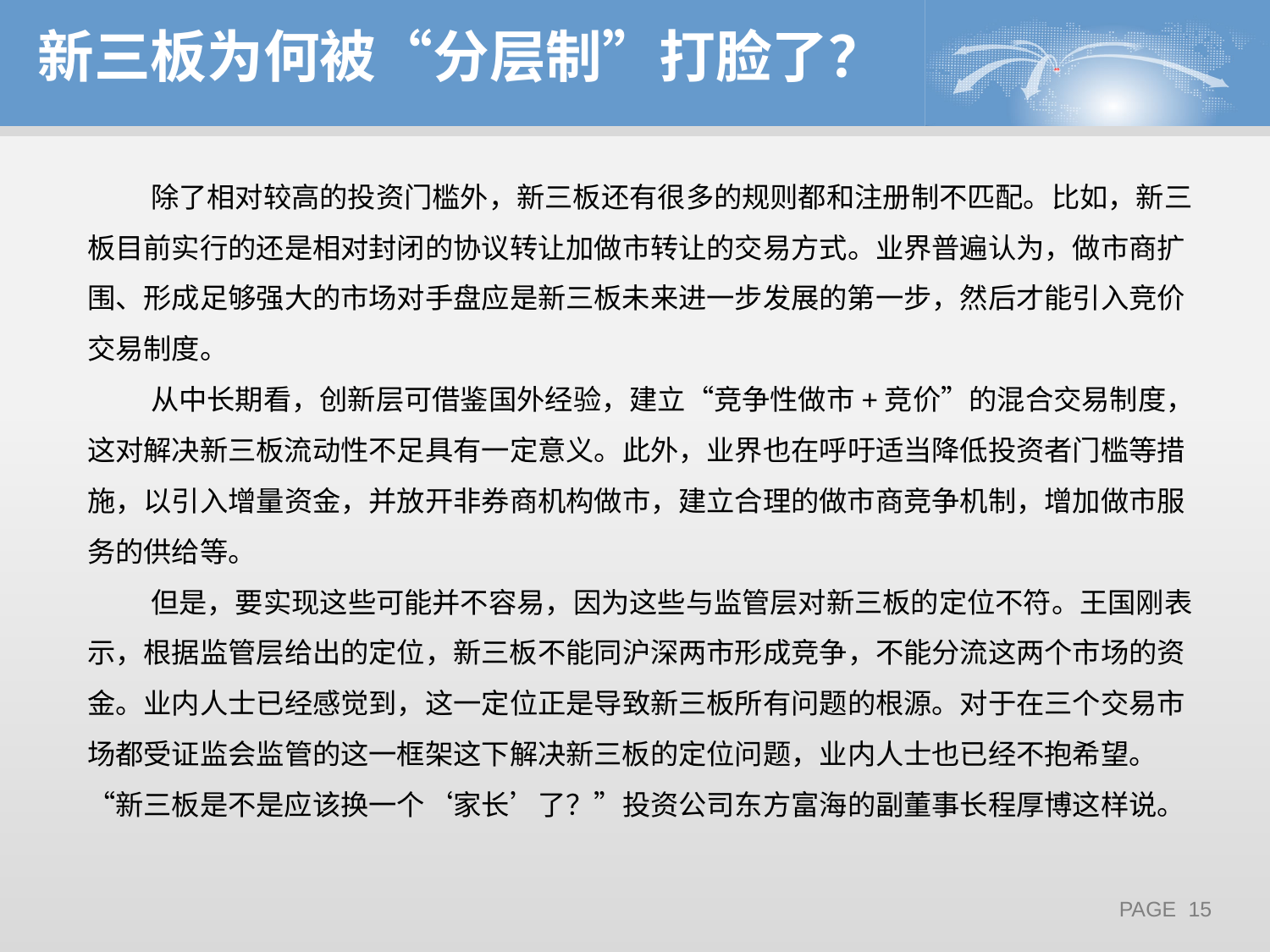

新三板为何被“分层制”打脸了？
除了相对较高的投资门槛外，新三板还有很多的规则都和注册制不匹配。比如，新三板目前实行的还是相对封闭的协议转让加做市转让的交易方式。业界普遍认为，做市商扩围、形成足够强大的市场对手盘应是新三板未来进一步发展的第一步，然后才能引入竞价交易制度。
从中长期看，创新层可借鉴国外经验，建立“竞争性做市+竞价”的混合交易制度，这对解决新三板流动性不足具有一定意义。此外，业界也在呼吁适当降低投资者门槛等措施，以引入增量资金，并放开非券商机构做市，建立合理的做市商竞争机制，增加做市服务的供给等。
但是，要实现这些可能并不容易，因为这些与监管层对新三板的定位不符。王国刚表示，根据监管层给出的定位，新三板不能同沪深两市形成竞争，不能分流这两个市场的资金。业内人士已经感觉到，这一定位正是导致新三板所有问题的根源。对于在三个交易市场都受证监会监管的这一框架这下解决新三板的定位问题，业内人士也已经不抱希望。“新三板是不是应该换一个‘家长’了？”投资公司东方富海的副董事长程厚博这样说。